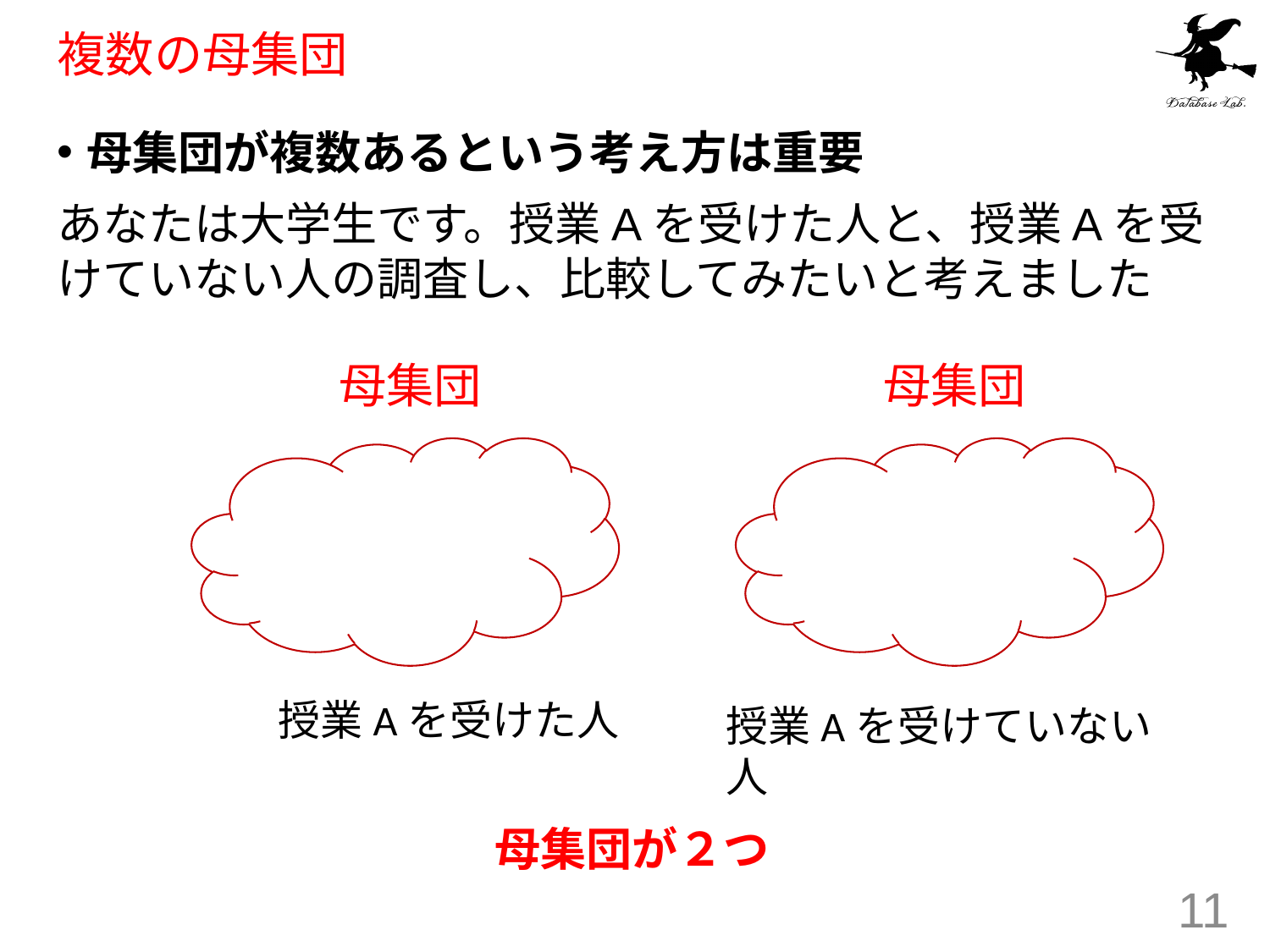

# 複数の母集団
母集団が複数あるという考え方は重要
あなたは大学生です。授業Aを受けた人と、授業Aを受けていない人の調査し、比較してみたいと考えました

母集団が２つ
母集団
母集団

授業Aを受けた人
授業Aを受けていない人
11